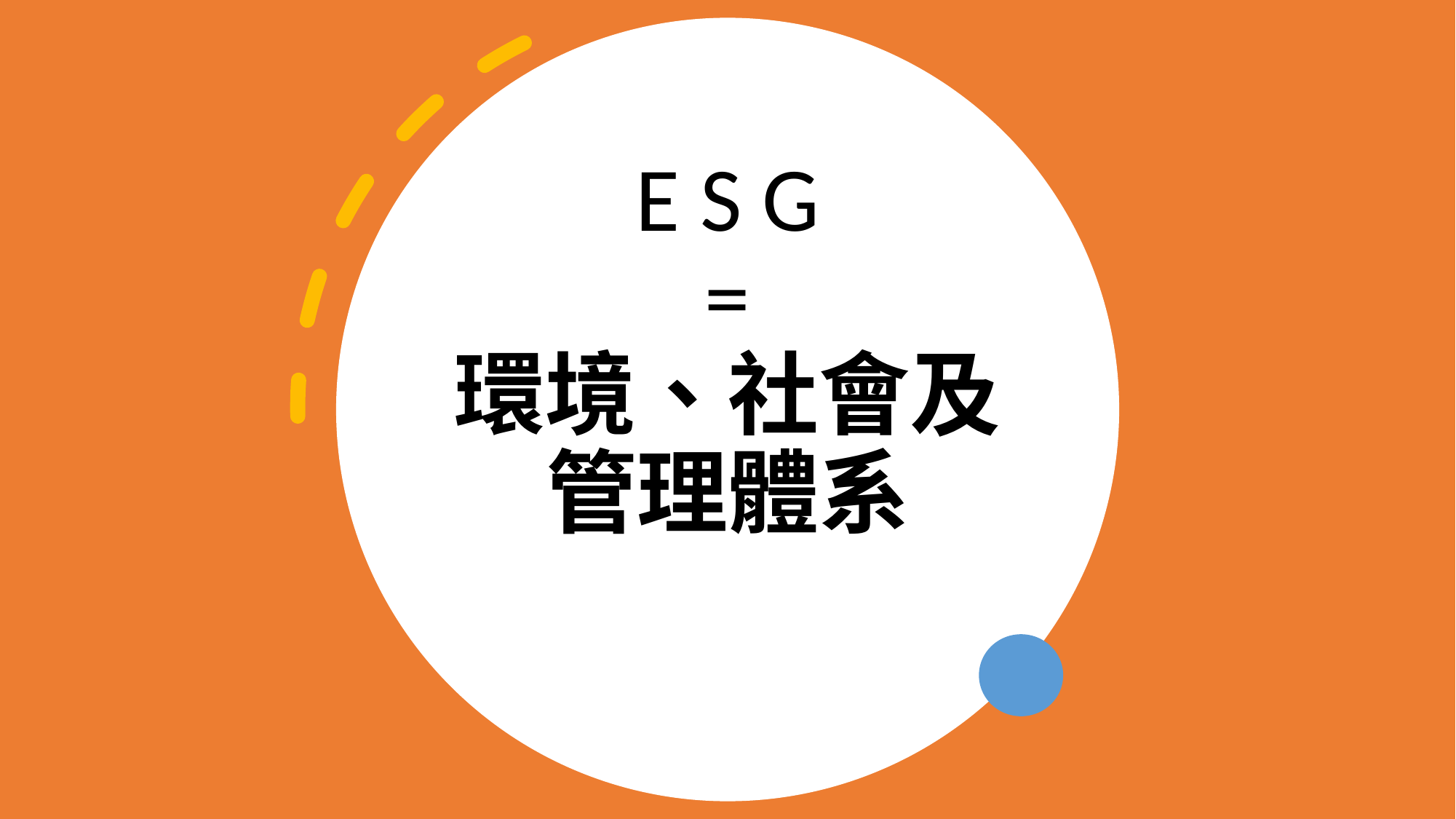

# E S G = 環境、社會及 管理體系

26